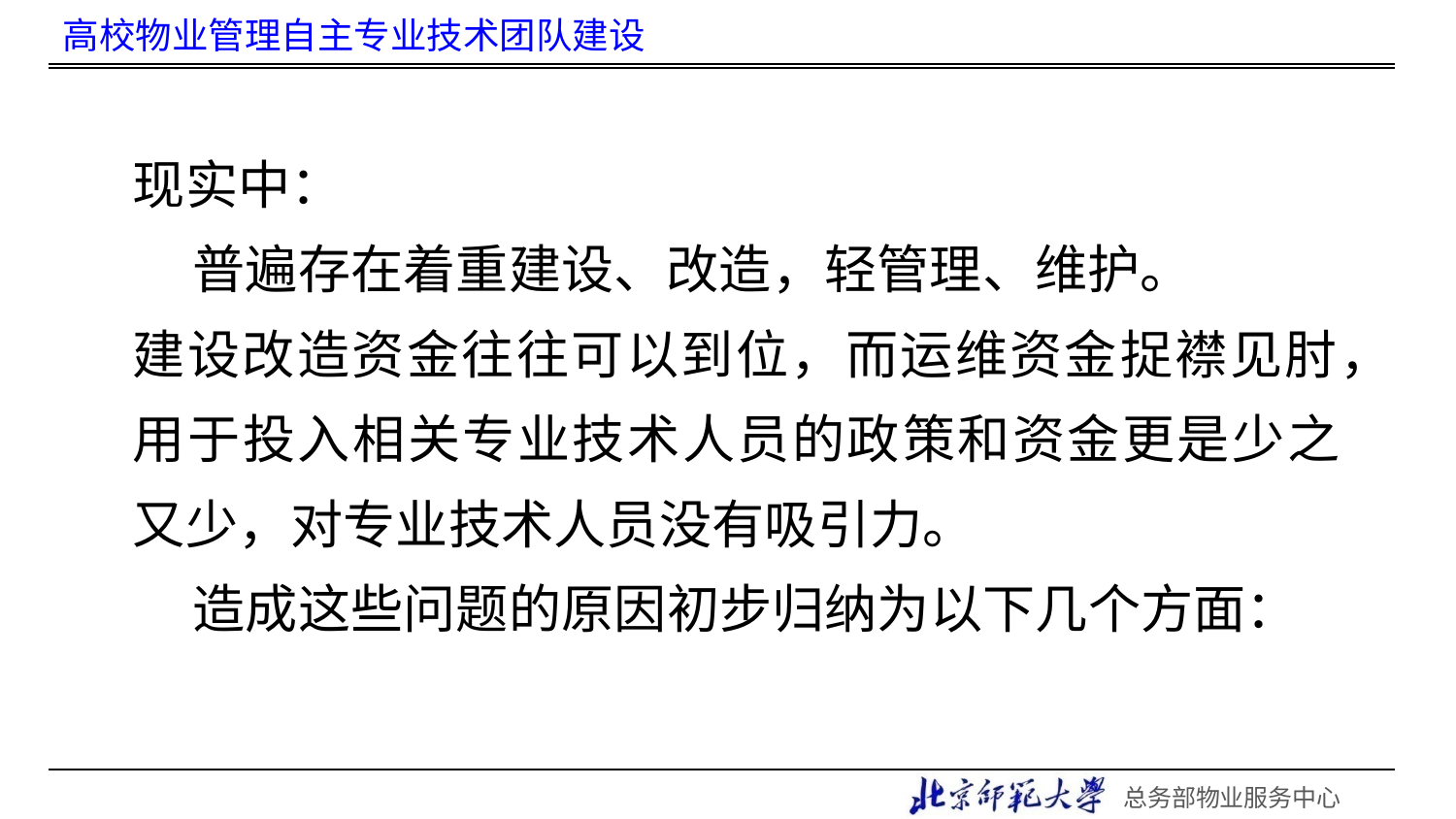

现实中：
    普遍存在着重建设、改造，轻管理、维护。
建设改造资金往往可以到位，而运维资金捉襟见肘，用于投入相关专业技术人员的政策和资金更是少之又少，对专业技术人员没有吸引力。
    造成这些问题的原因初步归纳为以下几个方面：